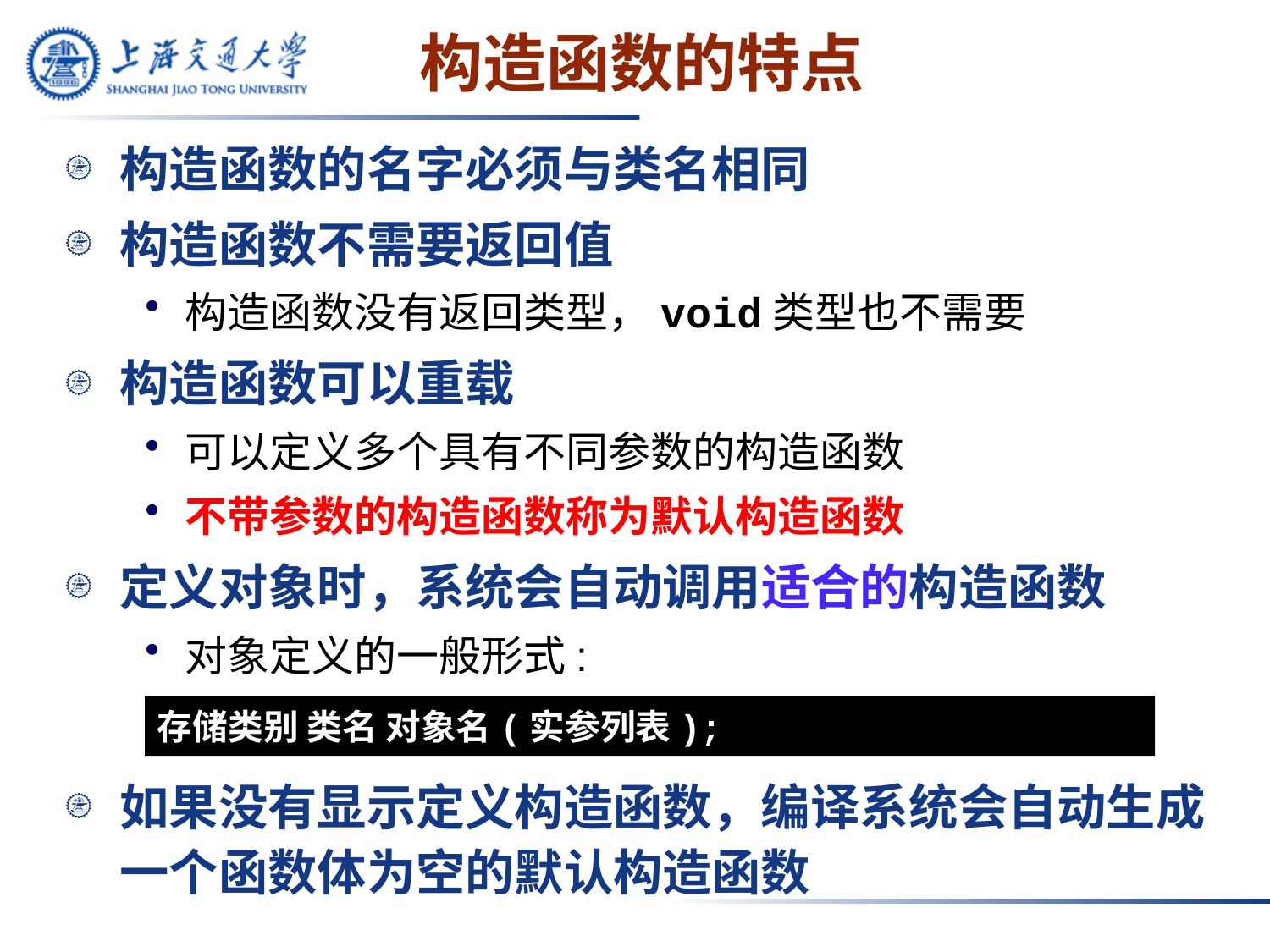

# 构造函数的特点
构造函数的名字必须与类名相同
构造函数不需要返回值
构造函数没有返回类型，void类型也不需要
构造函数可以重载
可以定义多个具有不同参数的构造函数
不带参数的构造函数称为默认构造函数
定义对象时，系统会自动调用适合的构造函数
对象定义的一般形式:

如果没有显示定义构造函数，编译系统会自动生成一个函数体为空的默认构造函数
存储类别 类名 对象名(实参列表);